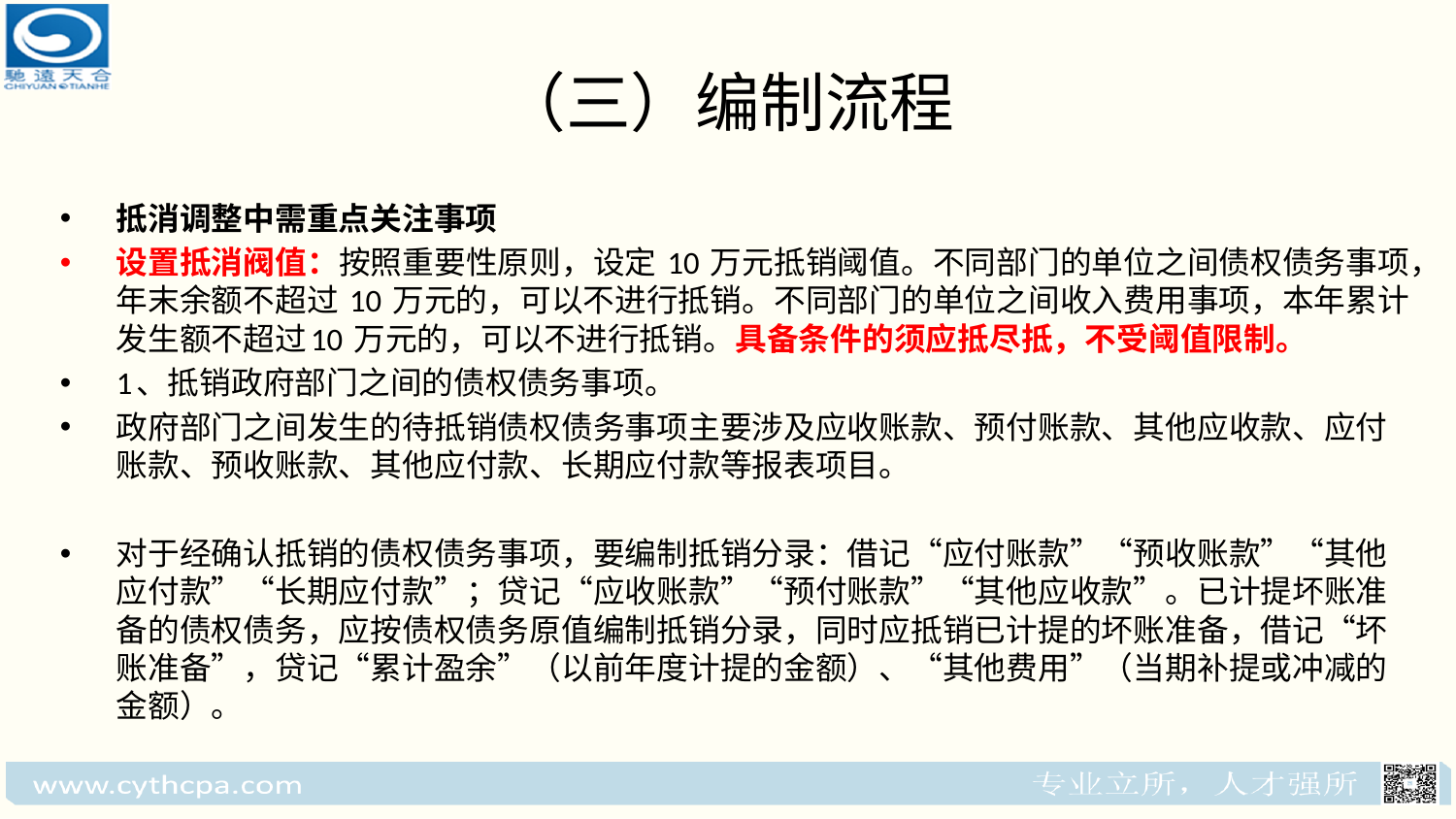

# （三）编制流程
抵消调整中需重点关注事项
设置抵消阀值：按照重要性原则，设定 10 万元抵销阈值。不同部门的单位之间债权债务事项，年末余额不超过 10 万元的，可以不进行抵销。不同部门的单位之间收入费用事项，本年累计发生额不超过10 万元的，可以不进行抵销。具备条件的须应抵尽抵，不受阈值限制。
1、抵销政府部门之间的债权债务事项。
政府部门之间发生的待抵销债权债务事项主要涉及应收账款、预付账款、其他应收款、应付账款、预收账款、其他应付款、长期应付款等报表项目。

对于经确认抵销的债权债务事项，要编制抵销分录：借记“应付账款”“预收账款”“其他应付款”“长期应付款”；贷记“应收账款”“预付账款”“其他应收款”。已计提坏账准备的债权债务，应按债权债务原值编制抵销分录，同时应抵销已计提的坏账准备，借记“坏账准备”，贷记“累计盈余”（以前年度计提的金额）、“其他费用”（当期补提或冲减的金额）。